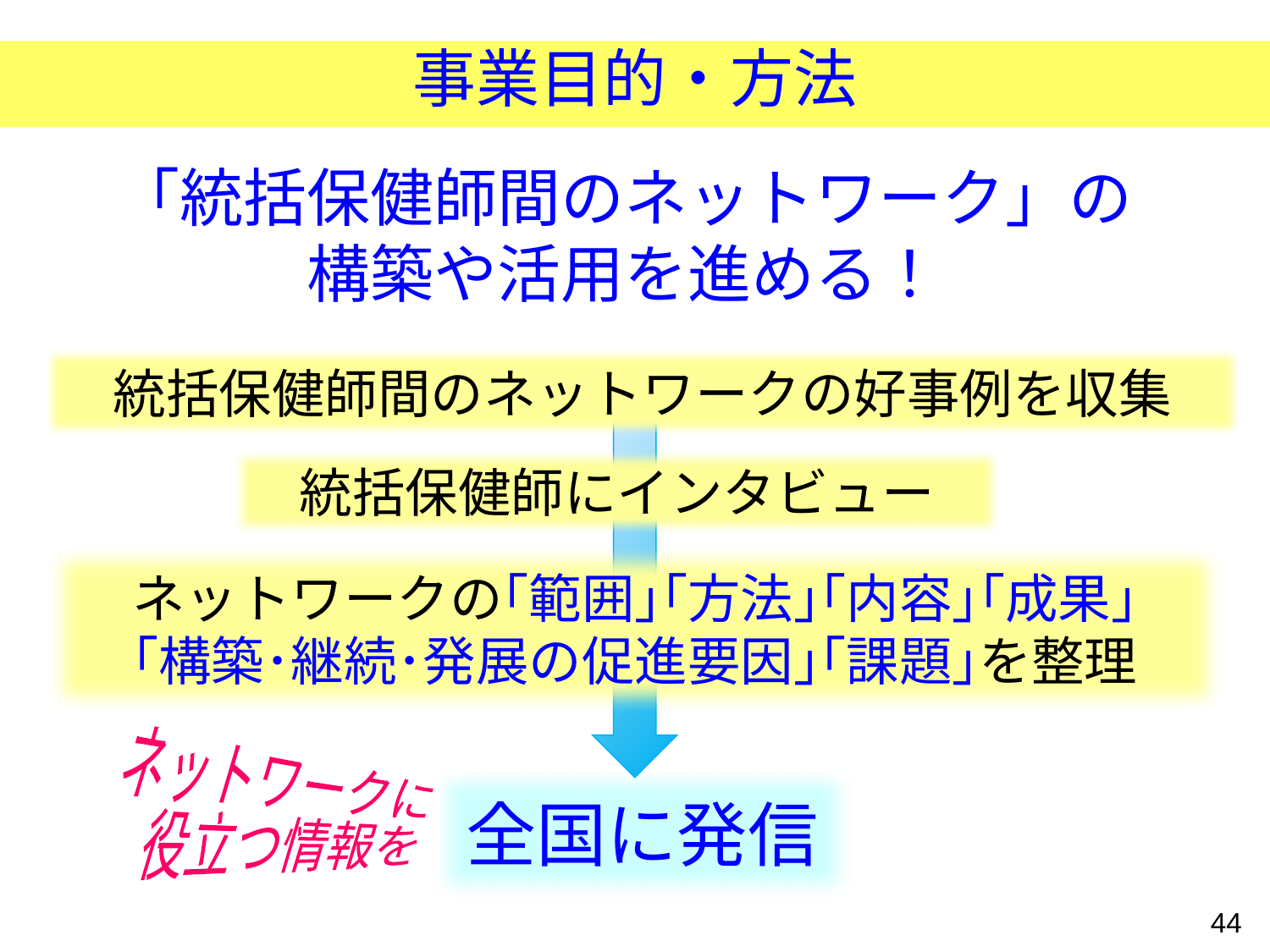

# 事業目的・方法
「統括保健師間のネットワーク」の
構築や活用を進める！
統括保健師間のネットワークの好事例を収集
統括保健師にインタビュー

ネットワークの｢範囲｣｢方法｣｢内容｣｢成果｣
｢構築･継続･発展の促進要因｣｢課題｣を整理
ネットワークに
役立つ情報を
全国に発信
44